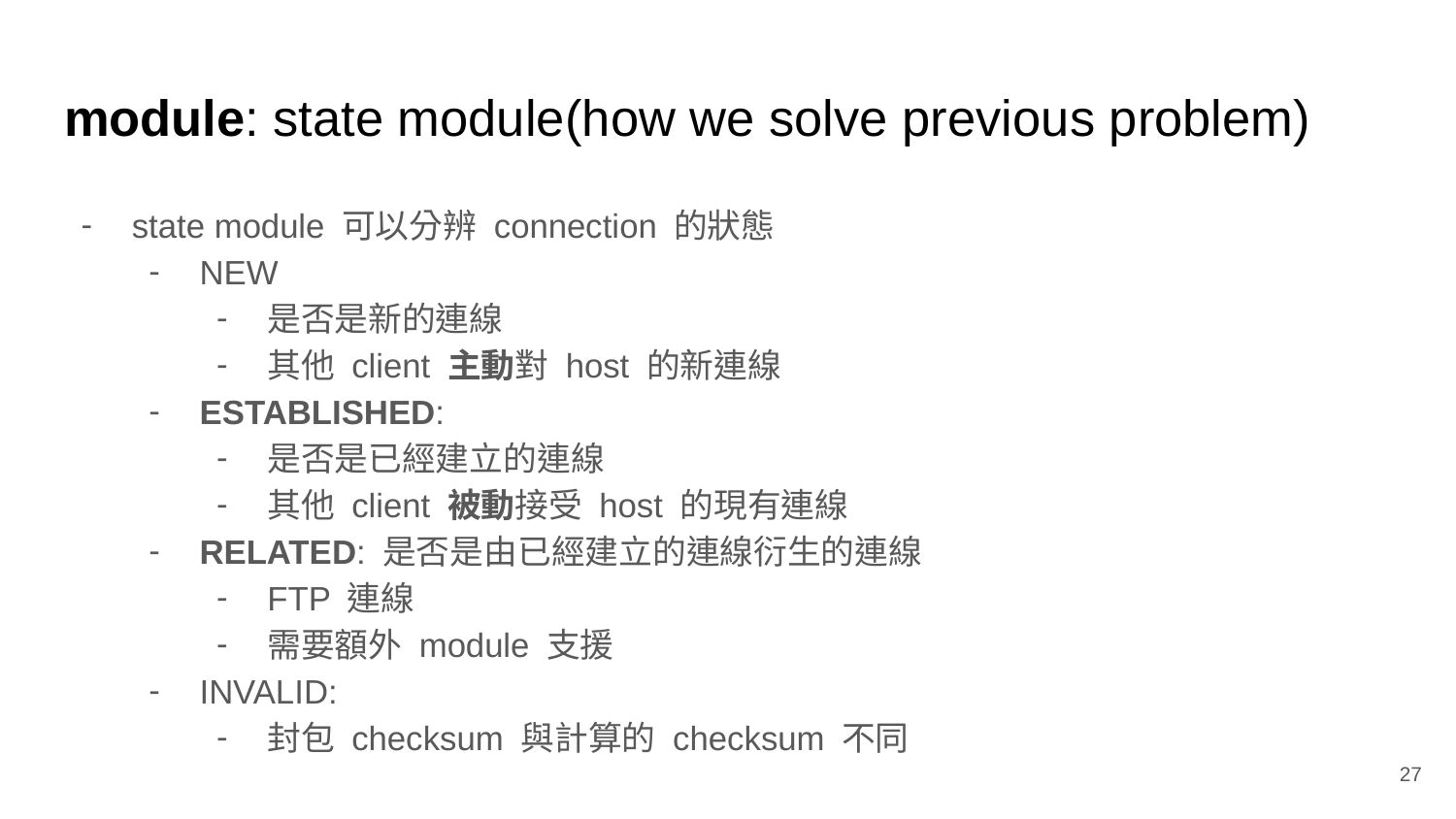

# module: state module(how we solve previous problem)
state module 可以分辨 connection 的狀態
NEW
是否是新的連線
其他 client 主動對 host 的新連線
ESTABLISHED:
是否是已經建立的連線
其他 client 被動接受 host 的現有連線
RELATED: 是否是由已經建立的連線衍生的連線
FTP 連線
需要額外 module 支援
INVALID:
封包 checksum 與計算的 checksum 不同
27